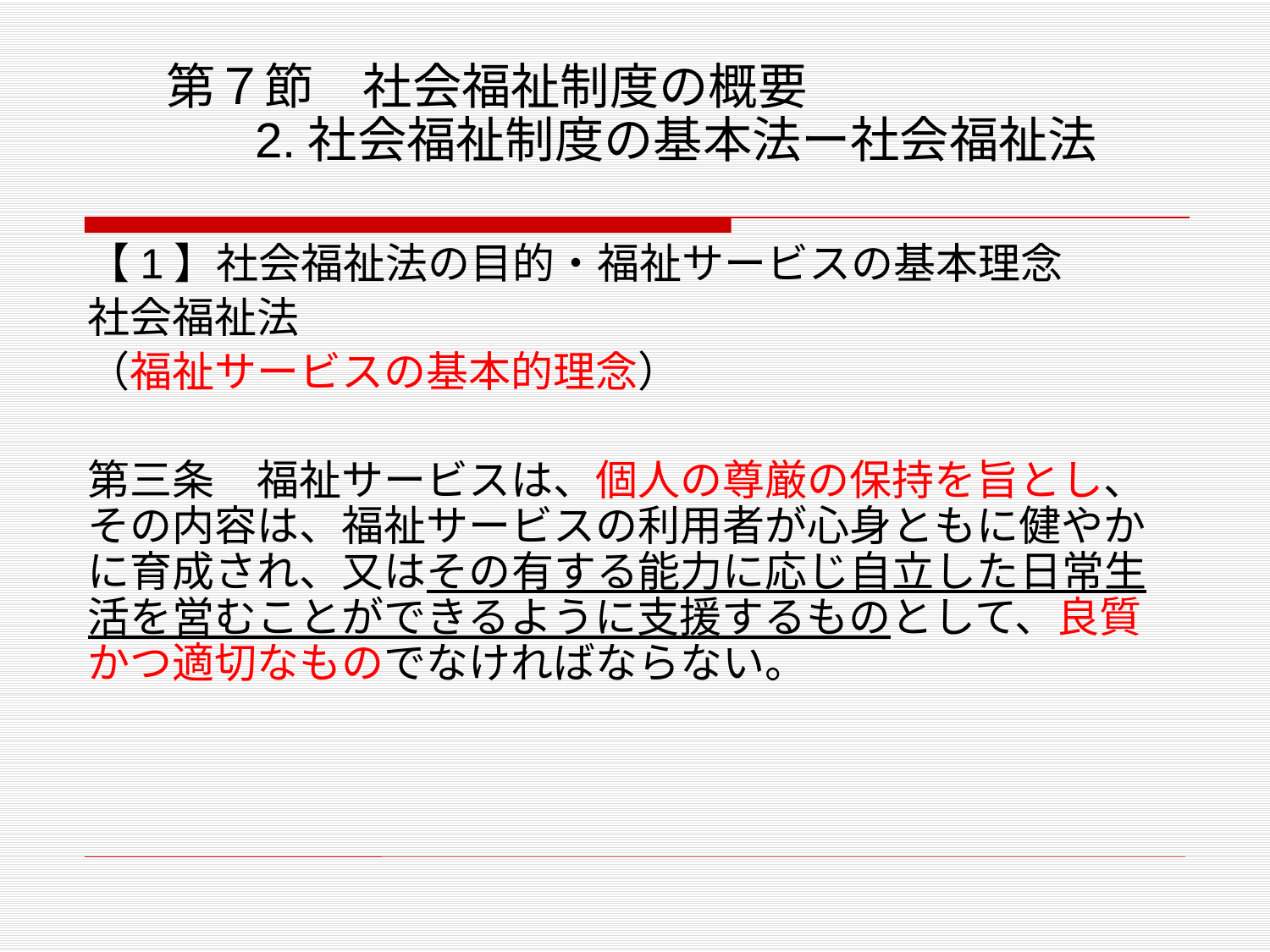

# 第７節　社会福祉制度の概要 2.社会福祉制度の基本法ー社会福祉法
【1】社会福祉法の目的・福祉サービスの基本理念
社会福祉法
（福祉サービスの基本的理念）

第三条　福祉サービスは、個人の尊厳の保持を旨とし、その内容は、福祉サービスの利用者が心身ともに健やかに育成され、又はその有する能力に応じ自立した日常生活を営むことができるように支援するものとして、良質かつ適切なものでなければならない。